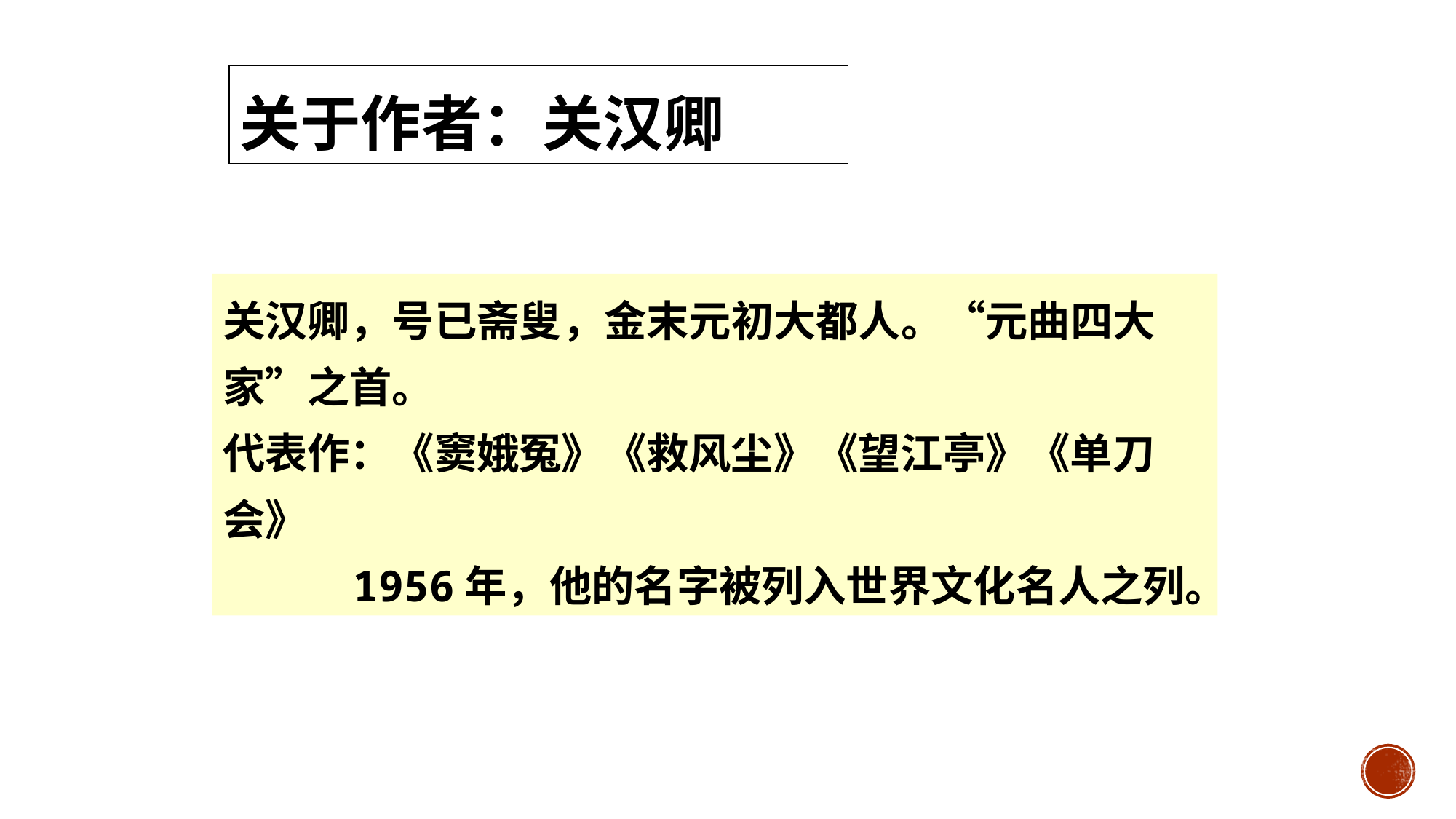

关于作者：关汉卿
关汉卿，号已斋叟，金末元初大都人。“元曲四大家”之首。
代表作：《窦娥冤》《救风尘》《望江亭》《单刀会》
           1956年，他的名字被列入世界文化名人之列。